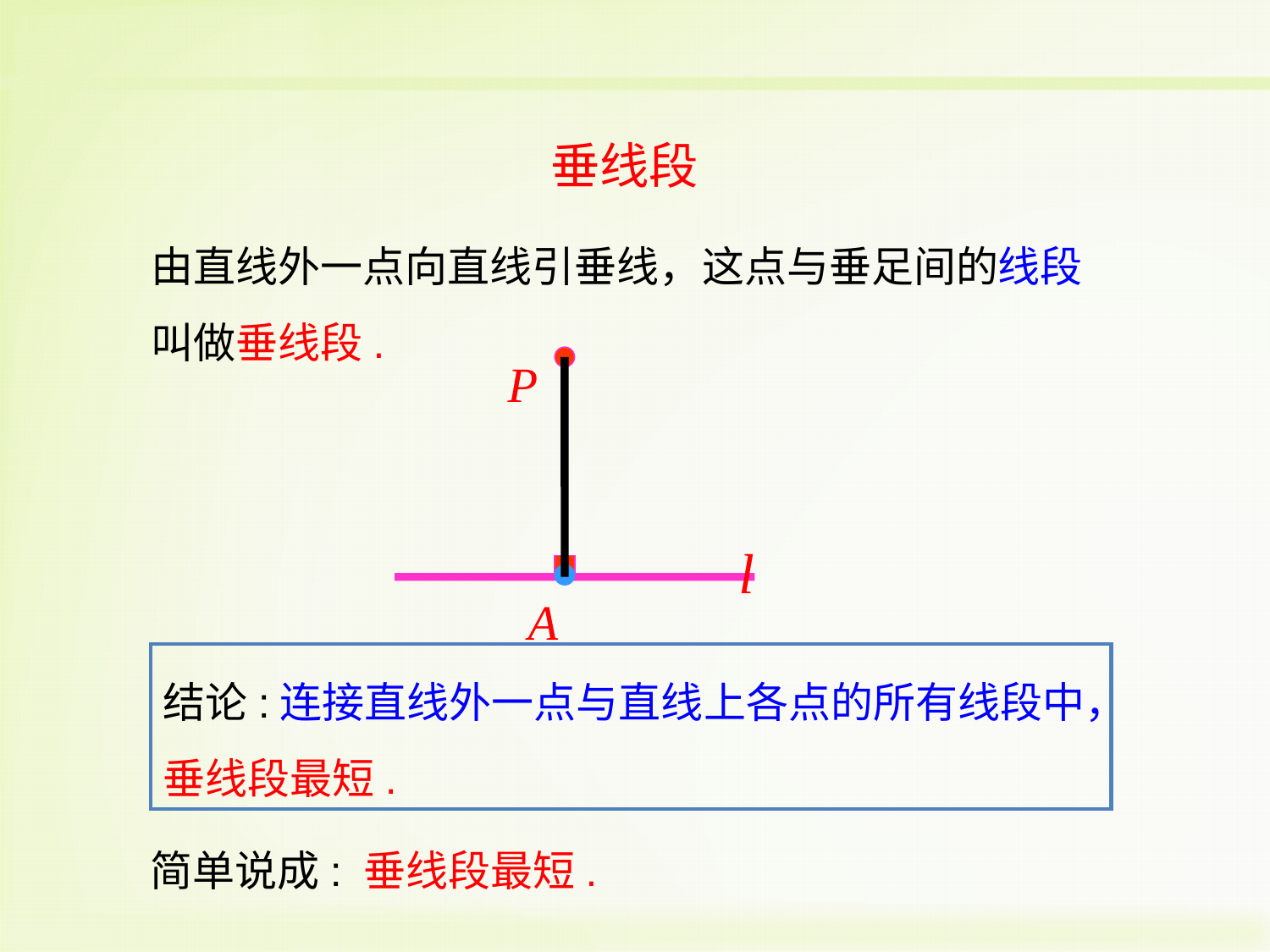

垂线段
由直线外一点向直线引垂线，这点与垂足间的线段叫做垂线段.
P

l
A

结论:连接直线外一点与直线上各点的所有线段中，垂线段最短.
简单说成: 垂线段最短.